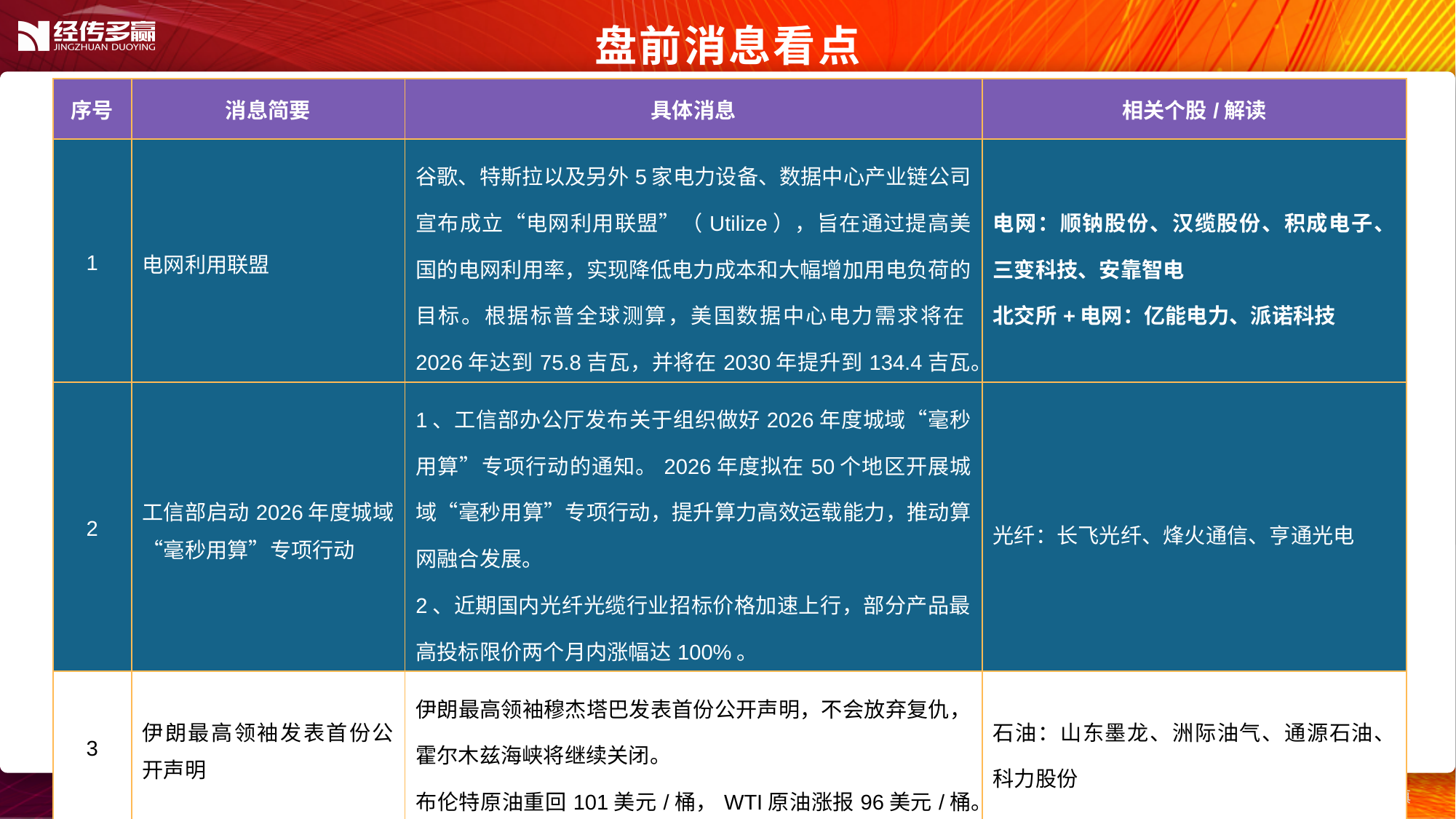

盘前消息看点
| 序号 | 消息简要 | 具体消息 | 相关个股/解读 |
| --- | --- | --- | --- |
| 1 | 电网利用联盟 | 谷歌、特斯拉以及另外5家电力设备、数据中心产业链公司宣布成立“电网利用联盟”（Utilize），旨在通过提高美国的电网利用率，实现降低电力成本和大幅增加用电负荷的目标。根据标普全球测算，美国数据中心电力需求将在2026年达到75.8吉瓦，并将在2030年提升到134.4吉瓦。 | 电网：顺钠股份、汉缆股份、积成电子、三变科技、安靠智电 北交所+电网：亿能电力、派诺科技 |
| 2 | 工信部启动2026年度城域“毫秒用算”专项行动 | 1、工信部办公厅发布关于组织做好2026年度城域“毫秒用算”专项行动的通知。2026年度拟在50个地区开展城域“毫秒用算”专项行动，提升算力高效运载能力，推动算网融合发展。 2、近期国内光纤光缆行业招标价格加速上行，部分产品最高投标限价两个月内涨幅达100%。 | 光纤：长飞光纤、烽火通信、亨通光电 |
| 3 | 伊朗最高领袖发表首份公开声明 | 伊朗最高领袖穆杰塔巴发表首份公开声明，不会放弃复仇，霍尔木兹海峡将继续关闭。 布伦特原油重回101美元/桶，WTI原油涨报96美元/桶。 | 石油：山东墨龙、洲际油气、通源石油、科力股份 |
| 4 |  |  |  |
| 5 |  |  |  |